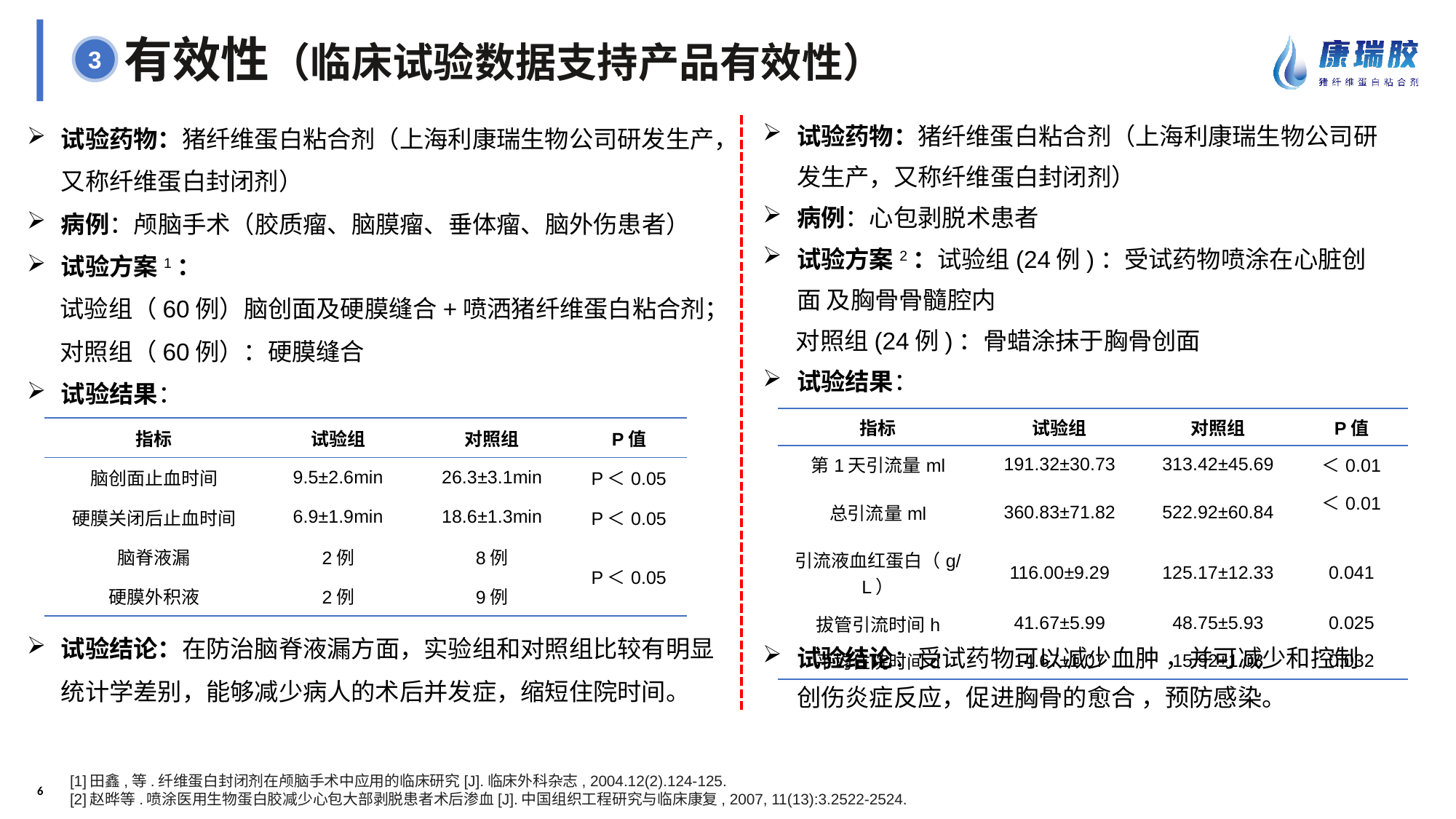

# 有效性（临床试验数据支持产品有效性）
3
试验药物：猪纤维蛋白粘合剂（上海利康瑞生物公司研发生产，又称纤维蛋白封闭剂）
病例：心包剥脱术患者
试验方案2：试验组(24例)：受试药物喷涂在心脏创面 及胸骨骨髓腔内
     对照组(24例)：骨蜡涂抹于胸骨创面
试验结果：

试验结论：受试药物可以减少血肿 ，并可减少和控制创伤炎症反应，促进胸骨的愈合 ，预防感染。
试验药物：猪纤维蛋白粘合剂（上海利康瑞生物公司研发生产，又称纤维蛋白封闭剂）
病例：颅脑手术（胶质瘤、脑膜瘤、垂体瘤、脑外伤患者）
试验方案1：
     试验组（60例）脑创面及硬膜缝合+喷洒猪纤维蛋白粘合剂；
     对照组（60例）：硬膜缝合
试验结果：

试验结论：在防治脑脊液漏方面，实验组和对照组比较有明显统计学差别，能够减少病人的术后并发症，缩短住院时间。
| 指标 | 试验组 | 对照组 | P值 |
| --- | --- | --- | --- |
| 第1天引流量ml | 191.32±30.73 | 313.42±45.69 | ＜0.01 |
| 总引流量ml | 360.83±71.82 | 522.92±60.84 | ＜0.01 |
| 引流液血红蛋白（g/L） | 116.00±9.29 | 125.17±12.33 | 0.041 |
| 拔管引流时间h | 41.67±5.99 | 48.75±5.93 | 0.025 |
| 平均住院时间d | 14.67±1.07 | 15.92±1.08 | 0.032 |
| 指标 | 试验组 | 对照组 | P值 |
| --- | --- | --- | --- |
| 脑创面止血时间 | 9.5±2.6min | 26.3±3.1min | P＜0.05 |
| 硬膜关闭后止血时间 | 6.9±1.9min | 18.6±1.3min | P＜0.05 |
| 脑脊液漏 | 2例 | 8例 | P＜0.05 |
| 硬膜外积液 | 2例 | 9例 |  |
[1]田鑫,等.纤维蛋白封闭剂在颅脑手术中应用的临床研究[J].临床外科杂志, 2004.12(2).124-125.
[2]赵晔等.喷涂医用生物蛋白胶减少心包大部剥脱患者术后渗血[J].中国组织工程研究与临床康复, 2007, 11(13):3.2522-2524.
6